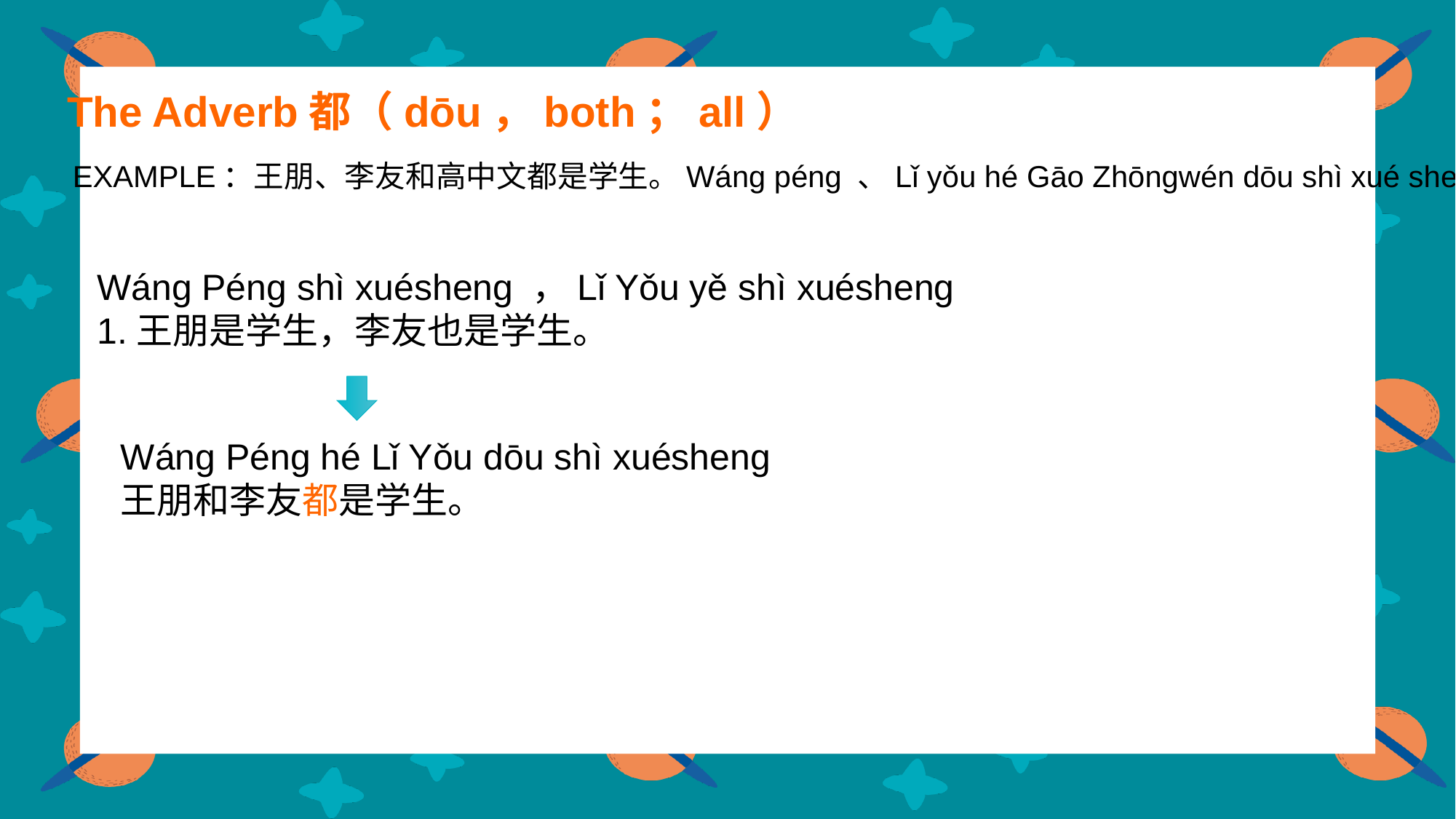

The Adverb都（dōu，both；all）
EXAMPLE：王朋、李友和高中文都是学生。Wáng péng 、Lǐ yǒu hé Gāo Zhōngwén dōu shì xué sheng
Wáng Péng shì xuésheng ，Lǐ Yǒu yě shì xuésheng
1.王朋是学生，李友也是学生。

Wáng Péng hé Lǐ Yǒu dōu shì xuésheng
王朋和李友都是学生。